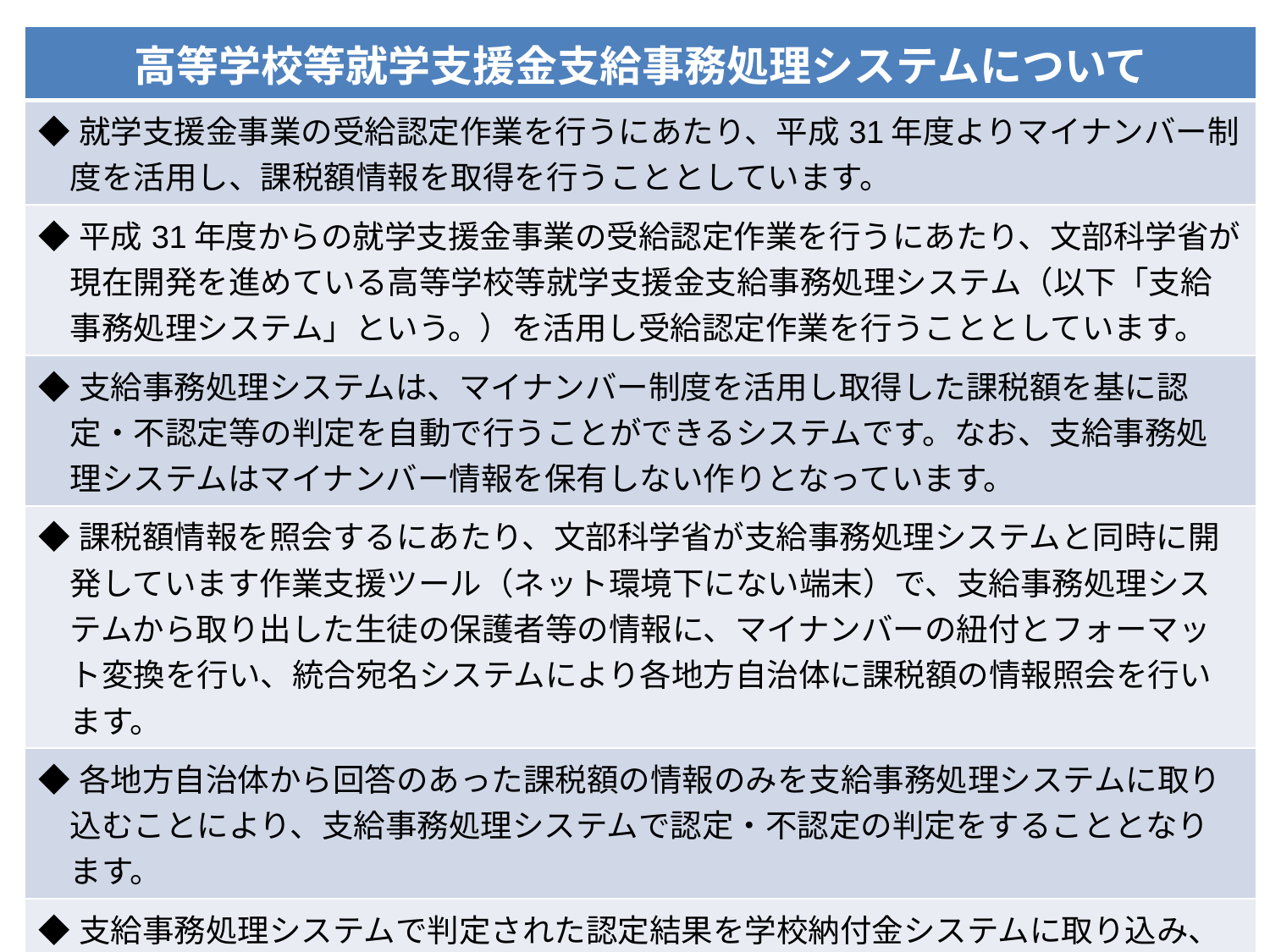

| 高等学校等就学支援金支給事務処理システムについて |
| --- |
| ◆就学支援金事業の受給認定作業を行うにあたり、平成31年度よりマイナンバー制 　度を活用し、課税額情報を取得を行うこととしています。 |
| ◆平成31年度からの就学支援金事業の受給認定作業を行うにあたり、文部科学省が 　現在開発を進めている高等学校等就学支援金支給事務処理システム（以下「支給 　事務処理システム」という。）を活用し受給認定作業を行うこととしています。 |
| ◆支給事務処理システムは、マイナンバー制度を活用し取得した課税額を基に認 　定・不認定等の判定を自動で行うことができるシステムです。なお、支給事務処 　理システムはマイナンバー情報を保有しない作りとなっています。 |
| ◆課税額情報を照会するにあたり、文部科学省が支給事務処理システムと同時に開 　発しています作業支援ツール（ネット環境下にない端末）で、支給事務処理シス 　テムから取り出した生徒の保護者等の情報に、マイナンバーの紐付とフォーマッ 　ト変換を行い、統合宛名システムにより各地方自治体に課税額の情報照会を行い 　ます。 |
| ◆各地方自治体から回答のあった課税額の情報のみを支給事務処理システムに取り 　込むことにより、支給事務処理システムで認定・不認定の判定をすることとなり 　ます。 |
| ◆支給事務処理システムで判定された認定結果を学校納付金システムに取り込み、 　不認定者等に対し授業料徴収を行うこととなります。 |